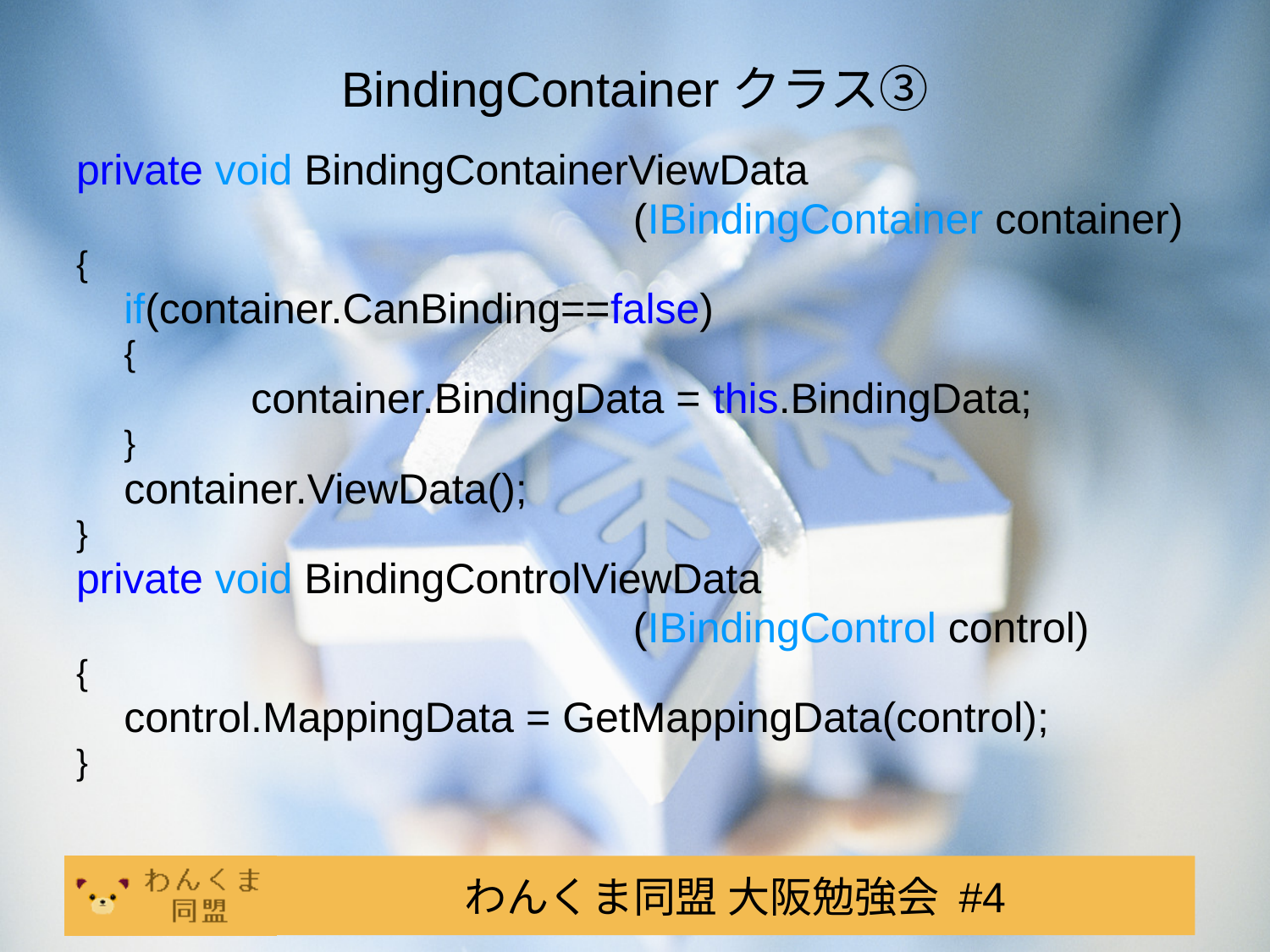

# BindingContainerクラス③
private void BindingContainerViewData
                                               (IBindingContainer container)
{
	if(container.CanBinding==false)
	{
		container.BindingData = this.BindingData;
	}
	container.ViewData();
}
private void BindingControlViewData
                                               (IBindingControl control)
{
	control.MappingData = GetMappingData(control);
}